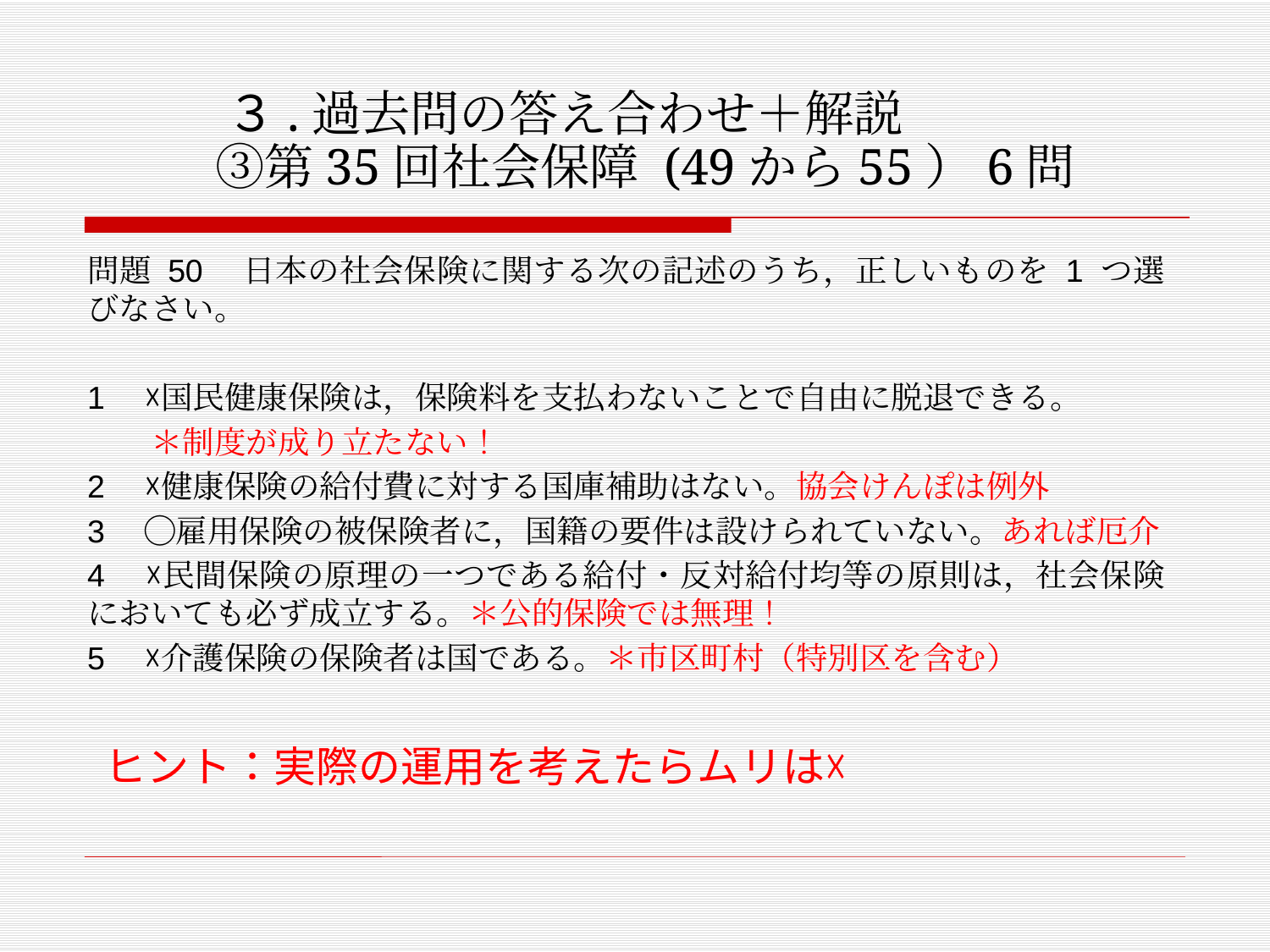

# ３.過去問の答え合わせ＋解説 　③第35回社会保障 (49から55）6問
問題 50　日本の社会保険に関する次の記述のうち，正しいものを 1 つ選びなさい。

1　☓国民健康保険は，保険料を支払わないことで自由に脱退できる。
　　＊制度が成り立たない！
2　☓健康保険の給付費に対する国庫補助はない。協会けんぽは例外
3　◯雇用保険の被保険者に，国籍の要件は設けられていない。あれば厄介
4　☓民間保険の原理の一つである給付・反対給付均等の原則は，社会保険においても必ず成立する。＊公的保険では無理！
5　☓介護保険の保険者は国である。＊市区町村（特別区を含む）
ヒント：実際の運用を考えたらムリは☓